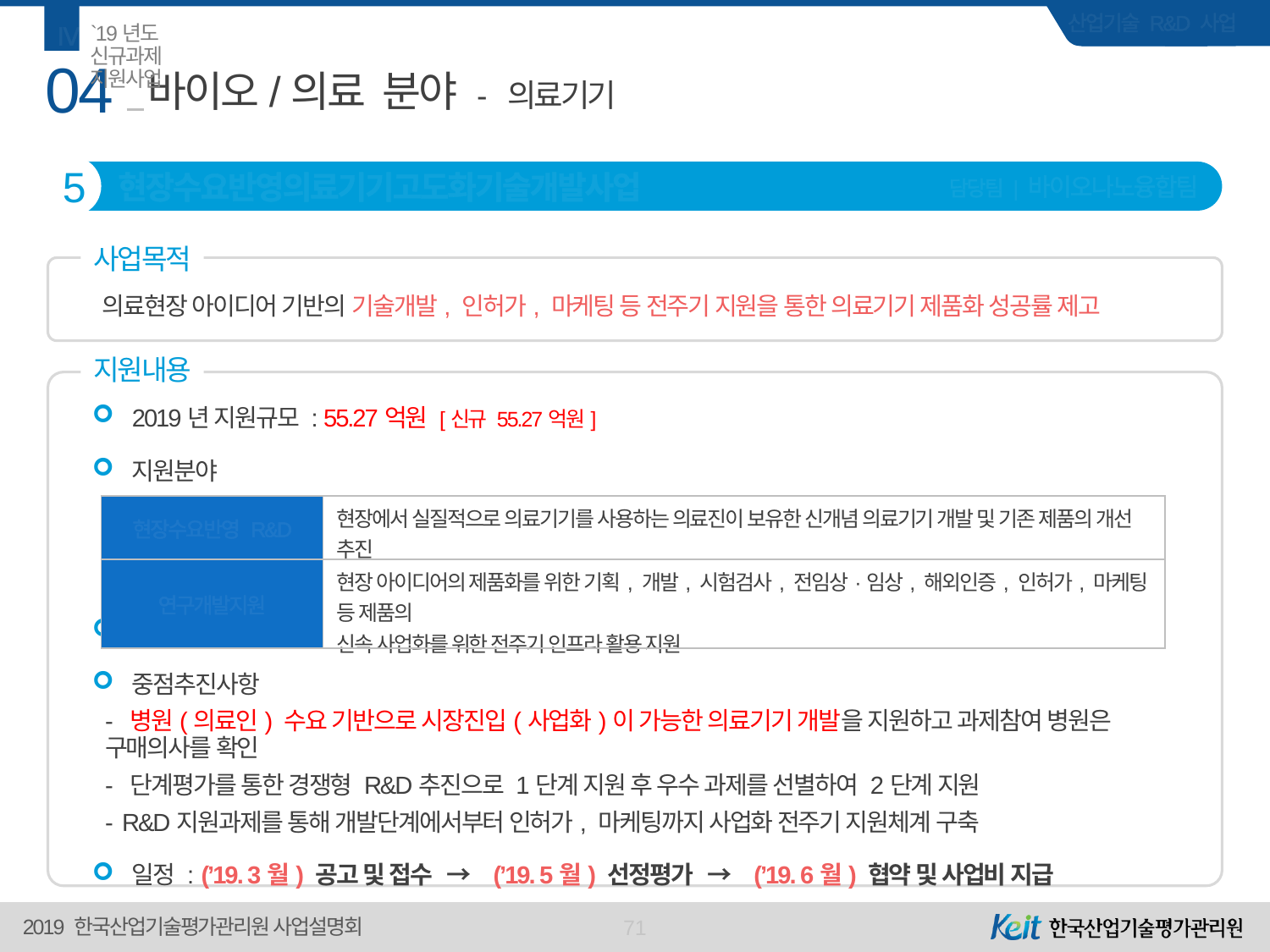

Ⅳ
`19년도 신규과제 지원사업
04
# 바이오/의료  분야 -  의료기기
5
현장수요반영의료기기고도화기술개발사업
담당팀 | 바이오나노융합팀
사업목적

의료현장 아이디어 기반의 기술개발, 인허가, 마케팅 등 전주기 지원을 통한 의료기기 제품화 성공률 제고
지원내용

2019년 지원규모 : 55.27억원 [신규 55.27억원]

지원분야

지원규모 및  기간 : 총 개발기간 3~5년 이내

중점추진사항
-  병원(의료인) 수요 기반으로 시장진입(사업화)이 가능한 의료기기 개발을 지원하고 과제참여 병원은 구매의사를 확인
-  단계평가를 통한 경쟁형 R&D추진으로 1단계 지원 후 우수 과제를 선별하여 2단계 지원
-  R&D지원과제를 통해 개발단계에서부터 인허가, 마케팅까지 사업화 전주기 지원체계 구축

일정 : (’19. 3월) 공고 및 접수   →   (’19. 5월) 선정평가   →   (’19. 6월) 협약 및 사업비 지급
| 현장수요반영 R&D | 현장에서 실질적으로 의료기기를 사용하는 의료진이 보유한 신개념 의료기기 개발 및 기존 제품의 개선 추진 |
| --- | --- |
| 연구개발지원 | 현장 아이디어의 제품화를 위한 기획, 개발, 시험검사, 전임상·임상, 해외인증, 인허가, 마케팅 등 제품의 신속 사업화를 위한 전주기 인프라 활용 지원 |
71